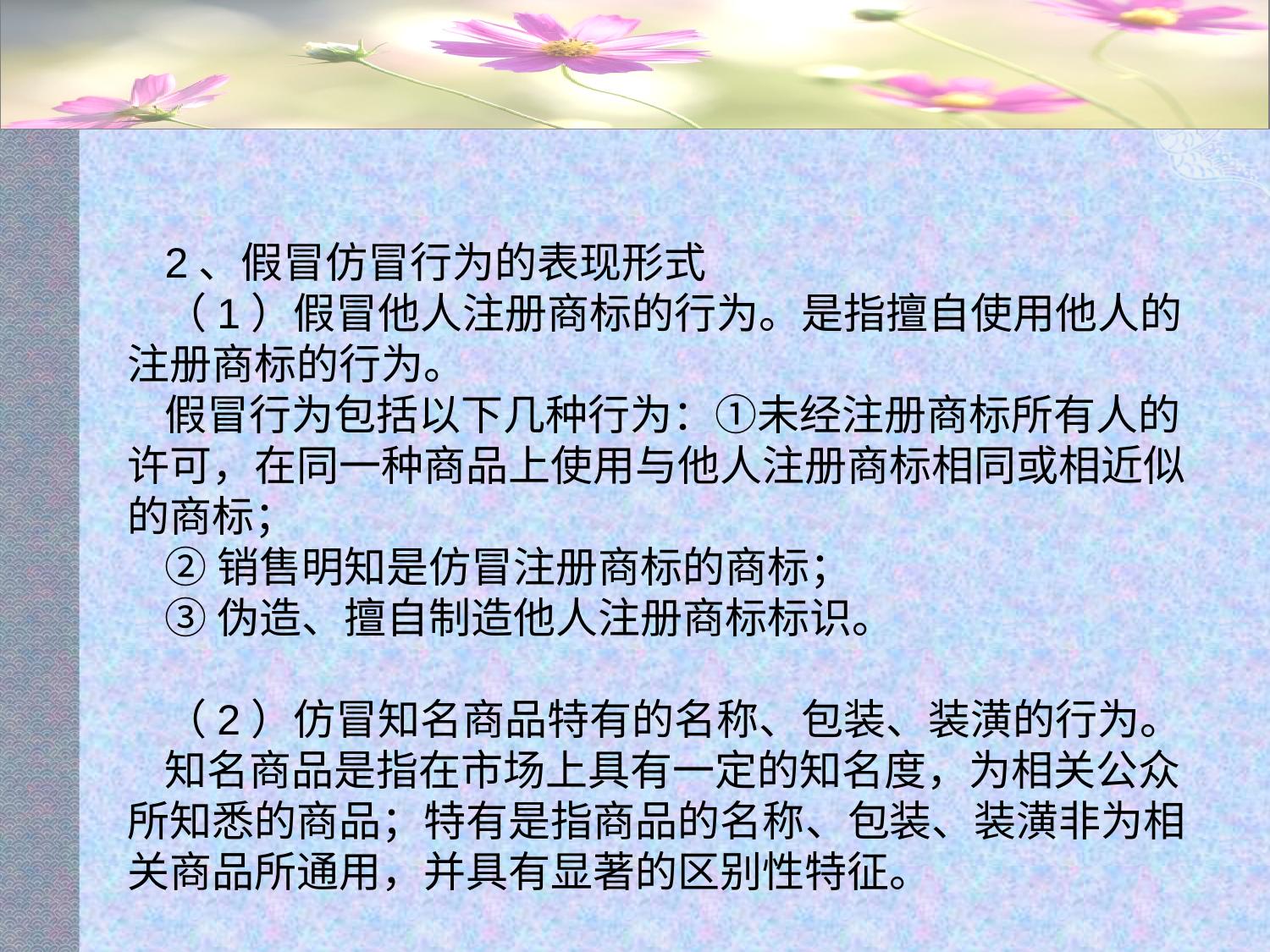

#
2、假冒仿冒行为的表现形式
（1）假冒他人注册商标的行为。是指擅自使用他人的注册商标的行为。
假冒行为包括以下几种行为：①未经注册商标所有人的许可，在同一种商品上使用与他人注册商标相同或相近似的商标；
②销售明知是仿冒注册商标的商标；
③伪造、擅自制造他人注册商标标识。

（2）仿冒知名商品特有的名称、包装、装潢的行为。
知名商品是指在市场上具有一定的知名度，为相关公众所知悉的商品；特有是指商品的名称、包装、装潢非为相关商品所通用，并具有显著的区别性特征。